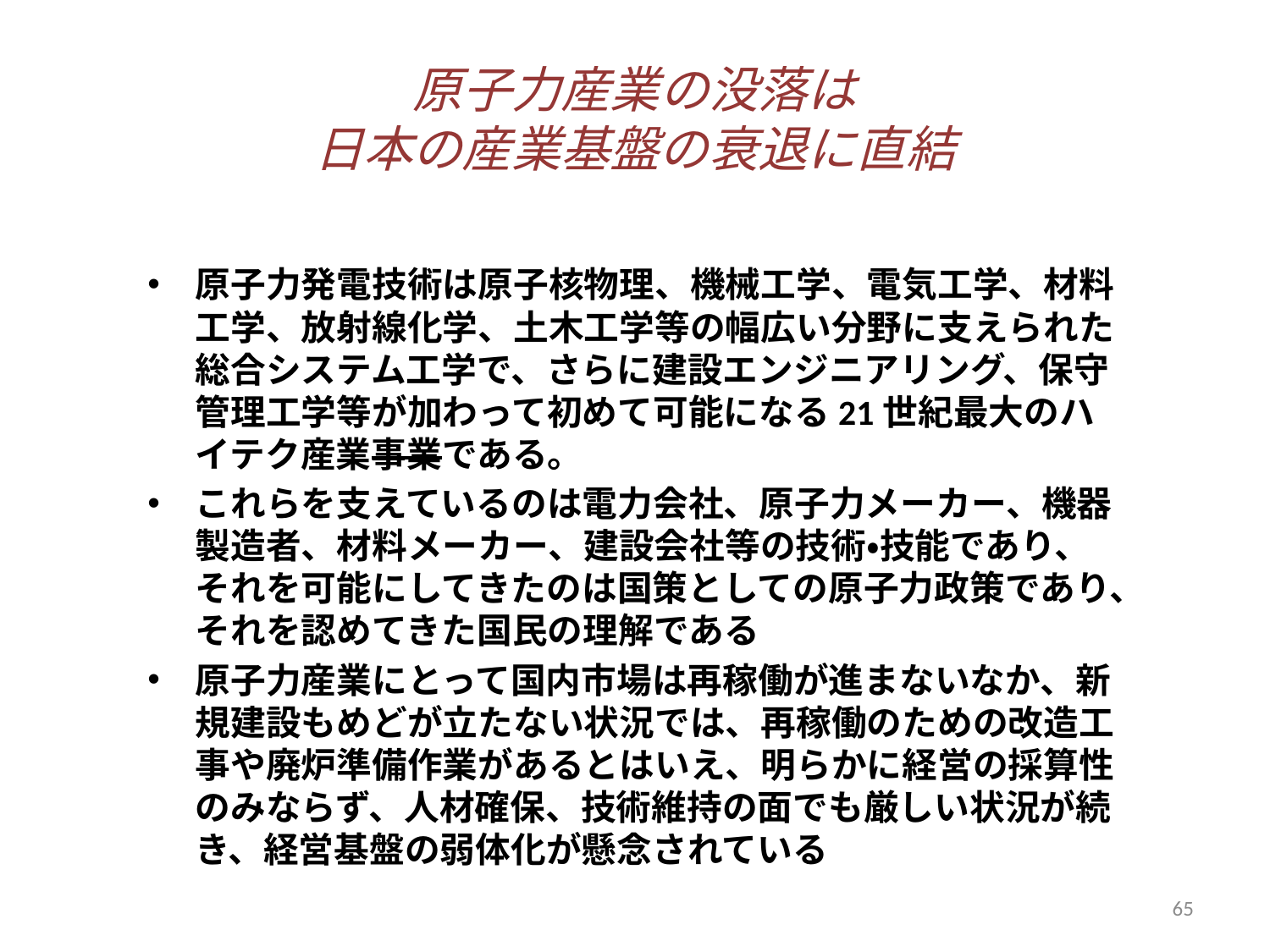

# 原子力産業の没落は 日本の産業基盤の衰退に直結
原子力発電技術は原子核物理、機械工学、電気工学、材料工学、放射線化学、土木工学等の幅広い分野に支えられた総合システム工学で、さらに建設エンジニアリング、保守管理工学等が加わって初めて可能になる21世紀最大のハイテク産業事業である。
これらを支えているのは電力会社、原子力メーカー、機器製造者、材料メーカー、建設会社等の技術・技能であり、それを可能にしてきたのは国策としての原子力政策であり、それを認めてきた国民の理解である
原子力産業にとって国内市場は再稼働が進まないなか、新規建設もめどが立たない状況では、再稼働のための改造工事や廃炉準備作業があるとはいえ、明らかに経営の採算性のみならず、人材確保、技術維持の面でも厳しい状況が続き、経営基盤の弱体化が懸念されている

65